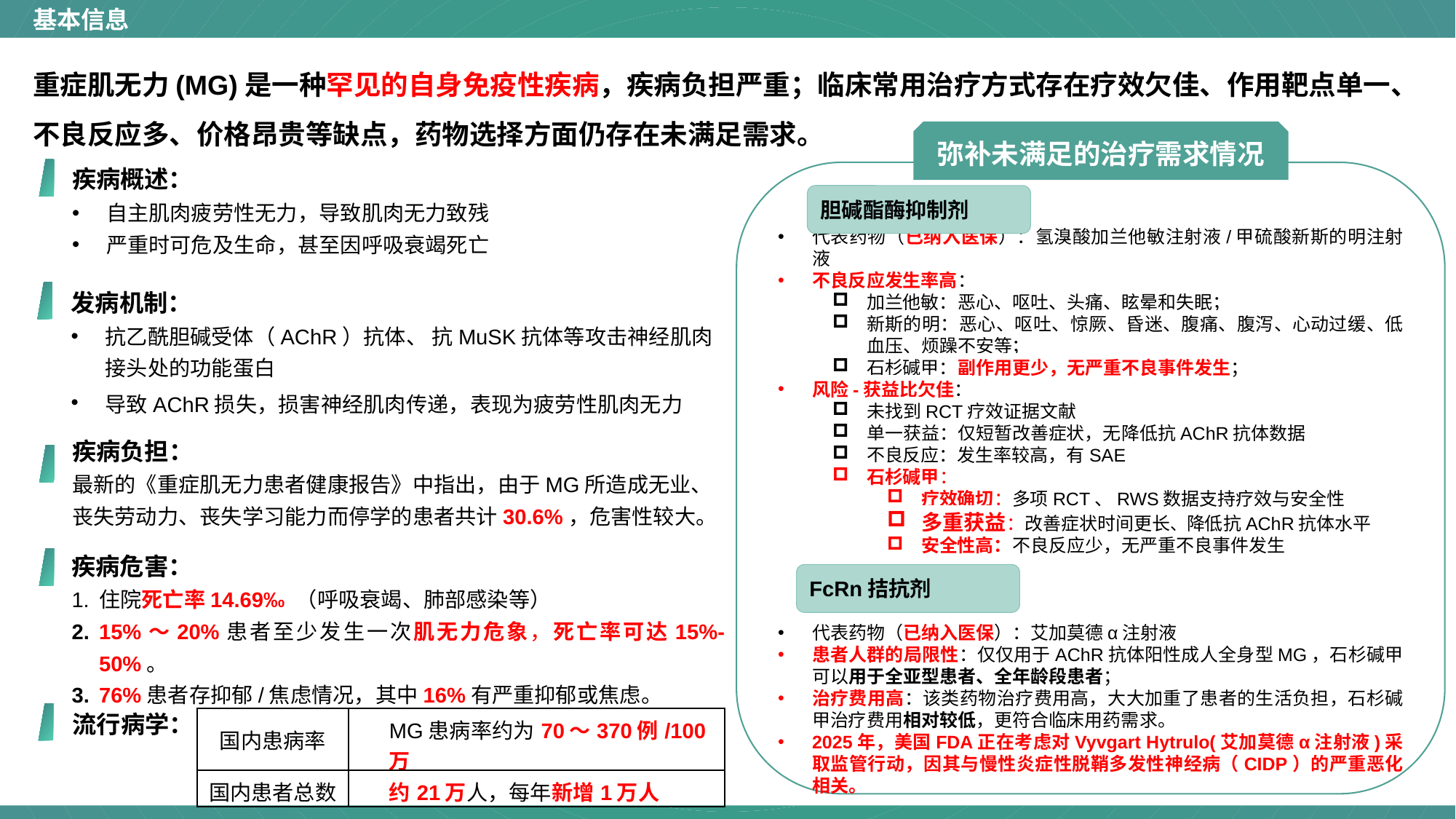

基本信息
力(MG)是一种罕见的自身免疫性疾病，疾病负担严重;目前仍以传统常规治疗为主、缺乏安全有效的创新治疗手段，药物选择方面仍存在未满足需求
重症肌无力(MG)是一种罕见的自身免疫性疾病，疾病负担严重；临床常用治疗方式存在疗效欠佳、作用靶点单一、不良反应多、价格昂贵等缺点，药物选择方面仍存在未满足需求。
弥补未满足的治疗需求情况
疾病概述：
自主肌肉疲劳性无力，导致肌肉无力致残
严重时可危及生命，甚至因呼吸衰竭死亡

发病机制：
抗乙酰胆碱受体（AChR）抗体、 抗MuSK抗体等攻击神经肌肉接头处的功能蛋白
导致AChR损失，损害神经肌肉传递，表现为疲劳性肌肉无力

疾病负担：
最新的《重症肌无力患者健康报告》中指出，由于MG所造成无业、丧失劳动力、丧失学习能力而停学的患者共计30.6%，危害性较大。

疾病危害：
住院死亡率14.69‰ （呼吸衰竭、肺部感染等）
15%～20%患者至少发生一次肌无力危象，死亡率可达15%-50%。
76%患者存抑郁/焦虑情况，其中16%有严重抑郁或焦虑。

代表药物（已纳入医保）：氢溴酸加兰他敏注射液/甲硫酸新斯的明注射液
不良反应发生率高：
加兰他敏：恶心、呕吐、头痛、眩晕和失眠；
新斯的明：恶心、呕吐、惊厥、昏迷、腹痛、腹泻、心动过缓、低血压、烦躁不安等；
石杉碱甲：副作用更少，无严重不良事件发生；
风险-获益比欠佳：
未找到RCT疗效证据文献
单一获益：仅短暂改善症状，无降低抗AChR抗体数据
不良反应：发生率较高，有SAE
石杉碱甲：
疗效确切：多项RCT、RWS数据支持疗效与安全性
多重获益：改善症状时间更长、降低抗AChR抗体水平
安全性高：不良反应少，无严重不良事件发生

代表药物（已纳入医保）：艾加莫德α注射液
患者人群的局限性：仅仅用于AChR抗体阳性成人全身型MG，石杉碱甲可以用于全亚型患者、全年龄段患者；
治疗费用高：该类药物治疗费用高，大大加重了患者的生活负担，石杉碱甲治疗费用相对较低，更符合临床用药需求。
2025年，美国FDA正在考虑对Vyvgart Hytrulo(艾加莫德α注射液)采取监管行动，因其与慢性炎症性脱鞘多发性神经病（CIDP）的严重恶化相关。
胆碱酯酶抑制剂
FcRn拮抗剂
流行病学：
| 国内患病率 | MG患病率约为70～370例/100万 |
| --- | --- |
| 国内患者总数 | 约21万人，每年新增1万人 |